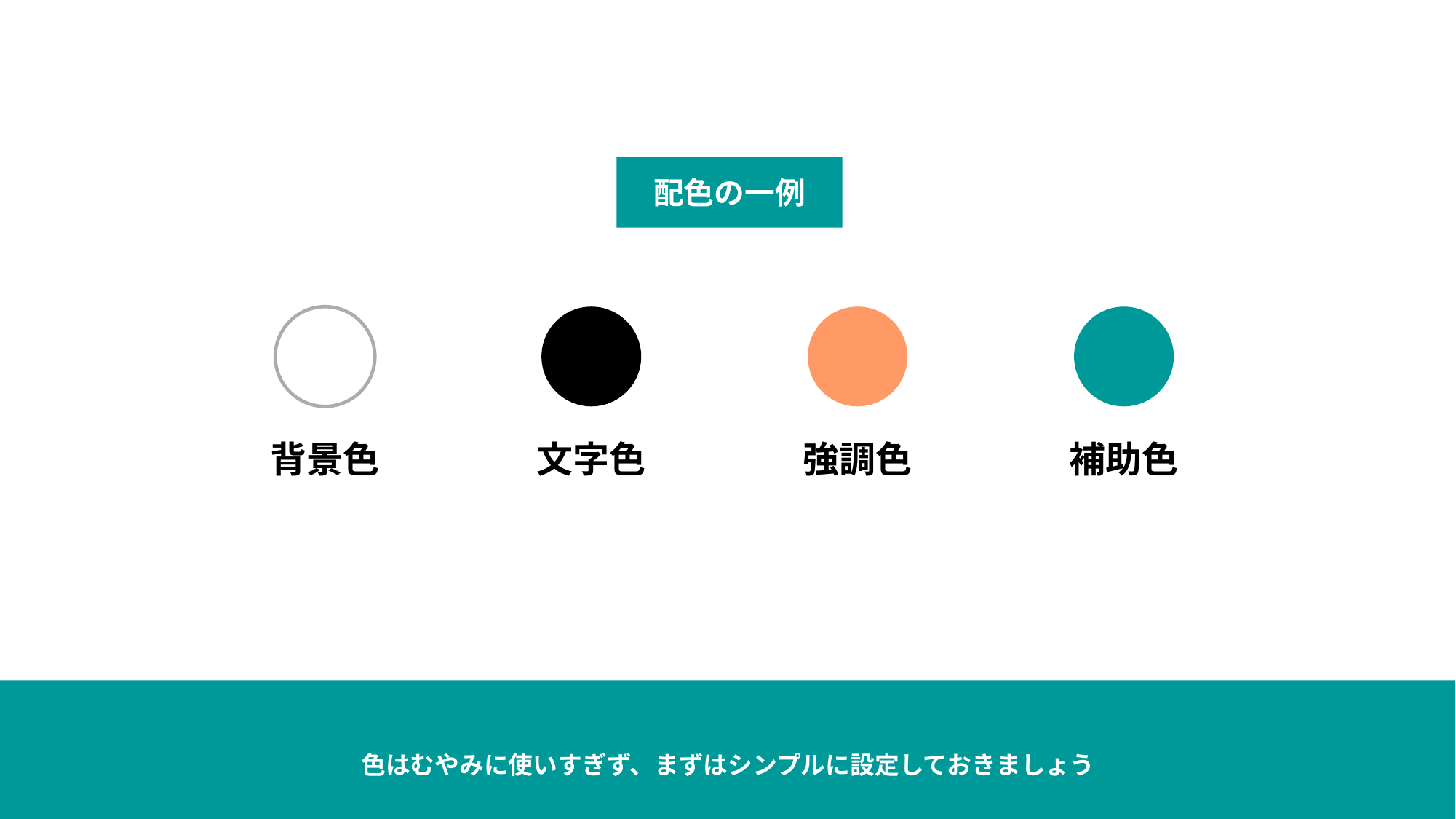

配色の一例

補助色
強調色
背景色
文字色

色はむやみに使いすぎず、まずはシンプルに設定しておきましょう